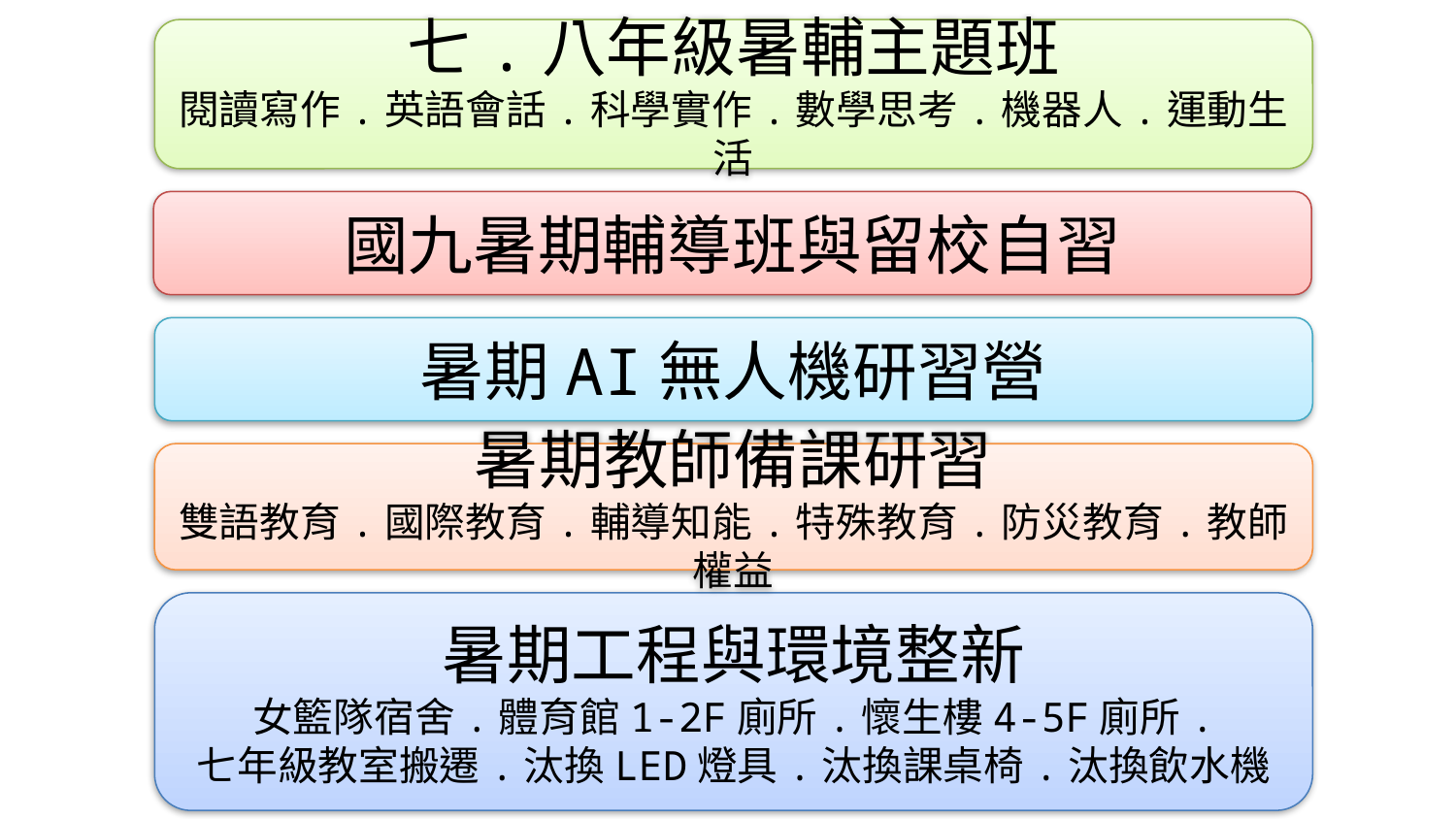

七.八年級暑輔主題班
閱讀寫作.英語會話.科學實作.數學思考.機器人.運動生活
國九暑期輔導班與留校自習
暑期AI無人機研習營
暑期教師備課研習
雙語教育.國際教育.輔導知能.特殊教育.防災教育.教師權益
暑期工程與環境整新
女籃隊宿舍.體育館1-2F廁所.懷生樓4-5F廁所.
七年級教室搬遷.汰換LED燈具.汰換課桌椅.汰換飲水機